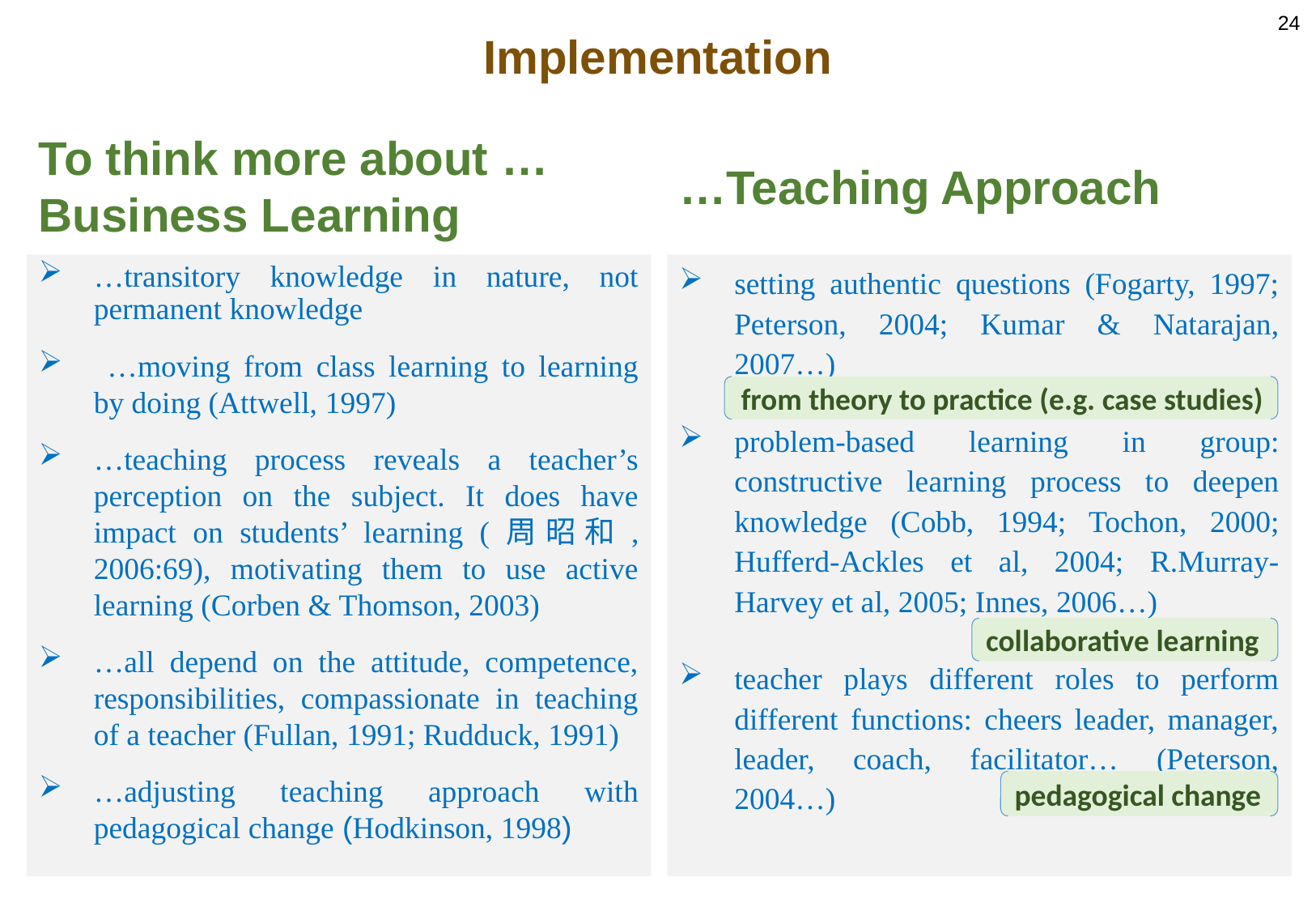

24
Implementation
# To think more about … Business Learning
…Teaching Approach
setting authentic questions (Fogarty, 1997; Peterson, 2004; Kumar & Natarajan, 2007…)
problem-based learning in group: constructive learning process to deepen knowledge (Cobb, 1994; Tochon, 2000; Hufferd-Ackles et al, 2004; R.Murray-Harvey et al, 2005; Innes, 2006…)
teacher plays different roles to perform different functions: cheers leader, manager, leader, coach, facilitator… (Peterson, 2004…)
from theory to practice (e.g. case studies)
collaborative learning
pedagogical change
…transitory knowledge in nature, not permanent knowledge
 …moving from class learning to learning by doing (Attwell, 1997)
…teaching process reveals a teacher’s perception on the subject. It does have impact on students’ learning (周昭和, 2006:69), motivating them to use active learning (Corben & Thomson, 2003)
…all depend on the attitude, competence, responsibilities, compassionate in teaching of a teacher (Fullan, 1991; Rudduck, 1991)
…adjusting teaching approach with pedagogical change (Hodkinson, 1998)